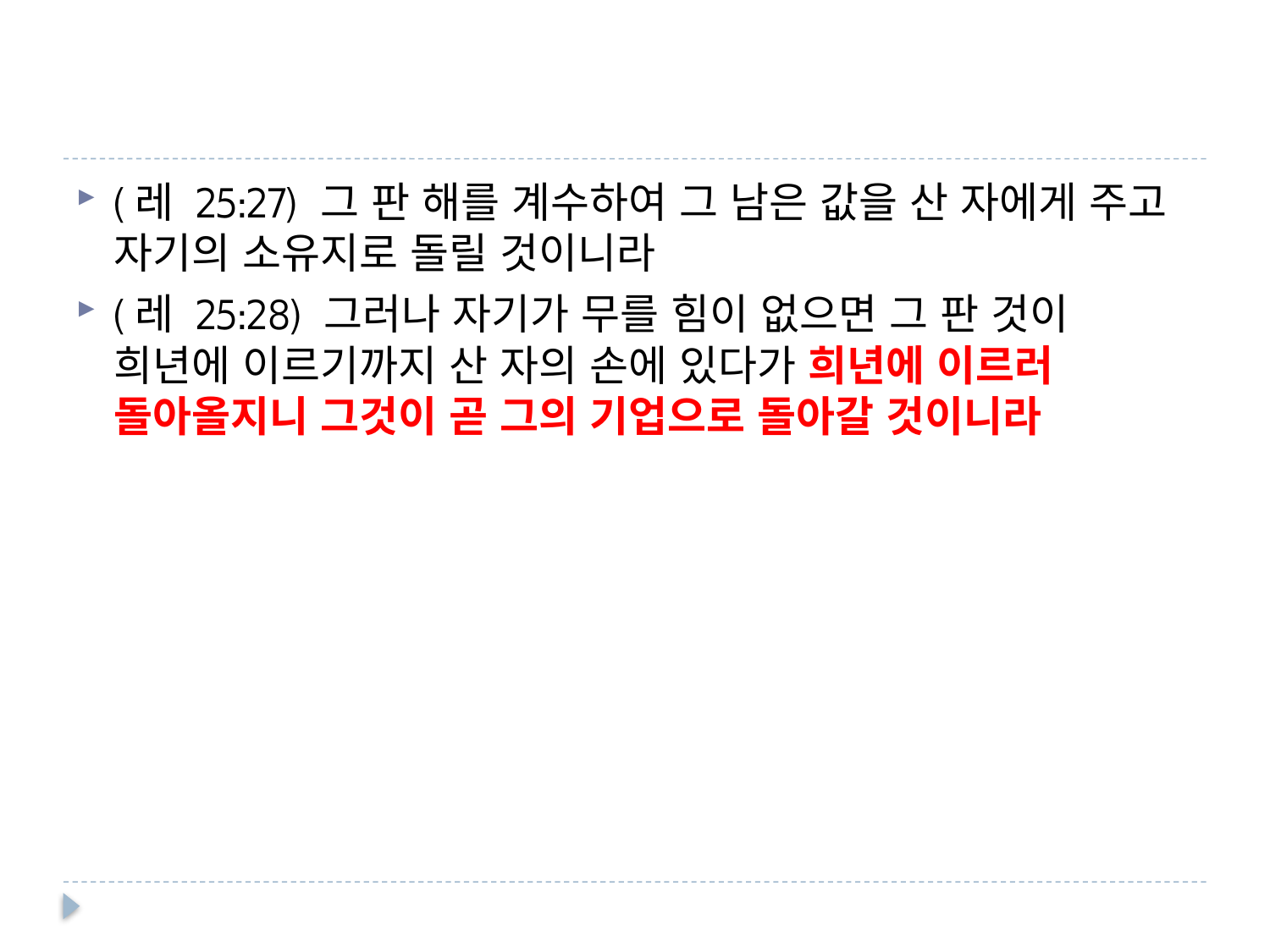

#
(레 25:27) 그 판 해를 계수하여 그 남은 값을 산 자에게 주고 자기의 소유지로 돌릴 것이니라
(레 25:28) 그러나 자기가 무를 힘이 없으면 그 판 것이 희년에 이르기까지 산 자의 손에 있다가 희년에 이르러 돌아올지니 그것이 곧 그의 기업으로 돌아갈 것이니라